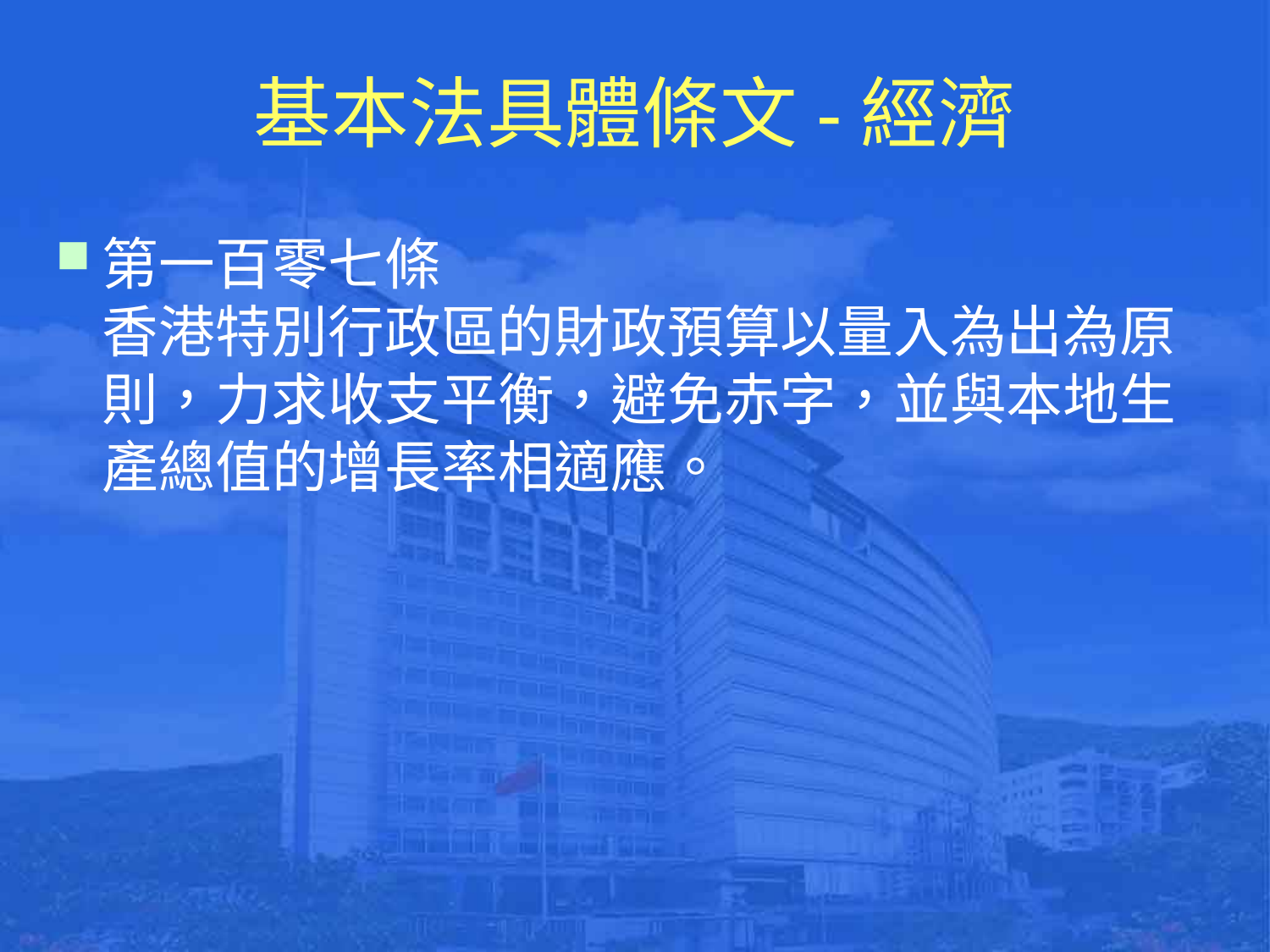

# 基本法具體條文-經濟
第一百零七條
香港特別行政區的財政預算以量入為出為原則，力求收支平衡，避免赤字，並與本地生產總值的增長率相適應。